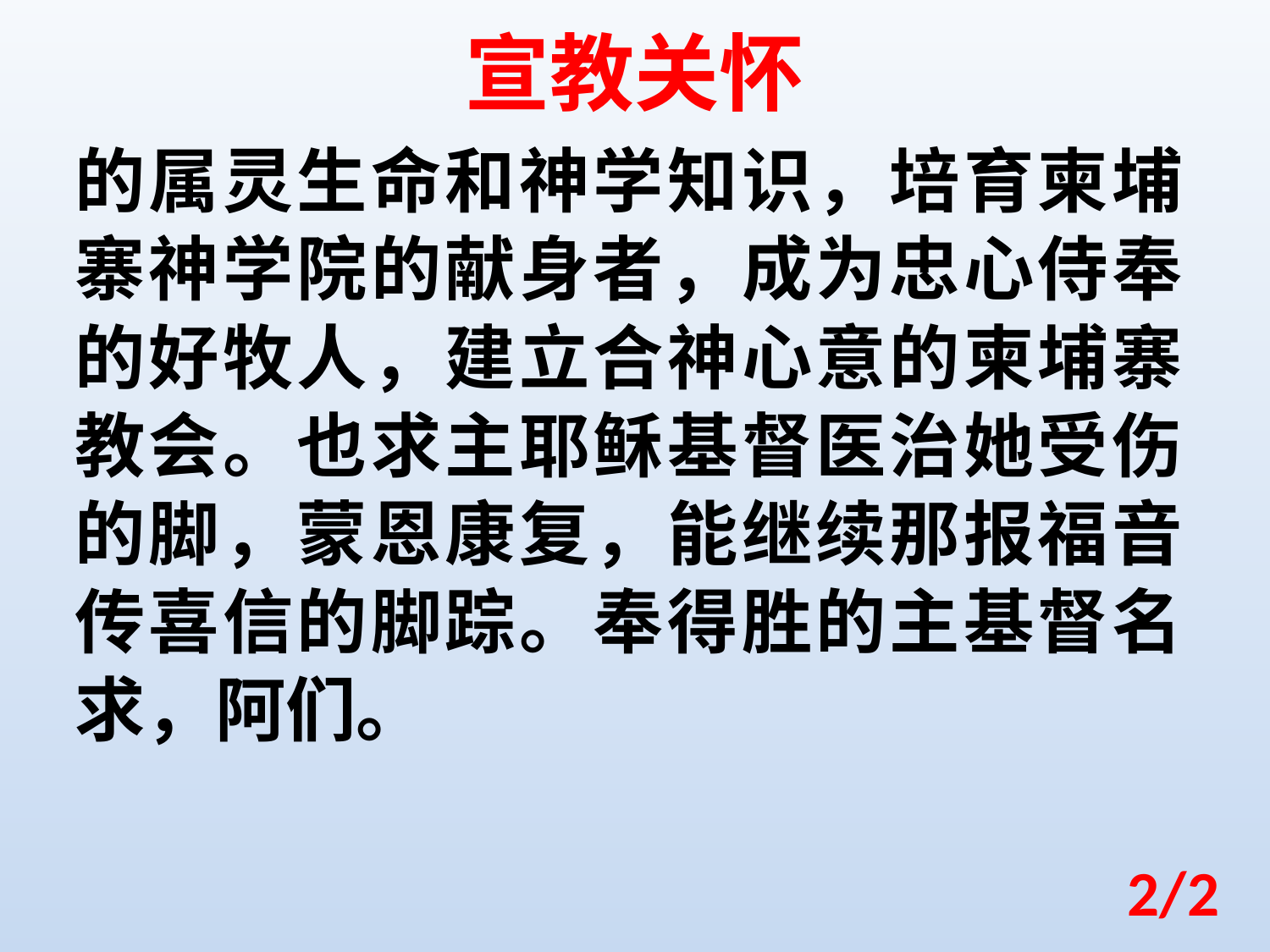

宣教关怀
的属灵生命和神学知识，培育柬埔寨神学院的献身者，成为忠心侍奉的好牧人，建立合神心意的柬埔寨教会。也求主耶稣基督医治她受伤的脚，蒙恩康复，能继续那报福音传喜信的脚踪。奉得胜的主基督名求，阿们。

2/2